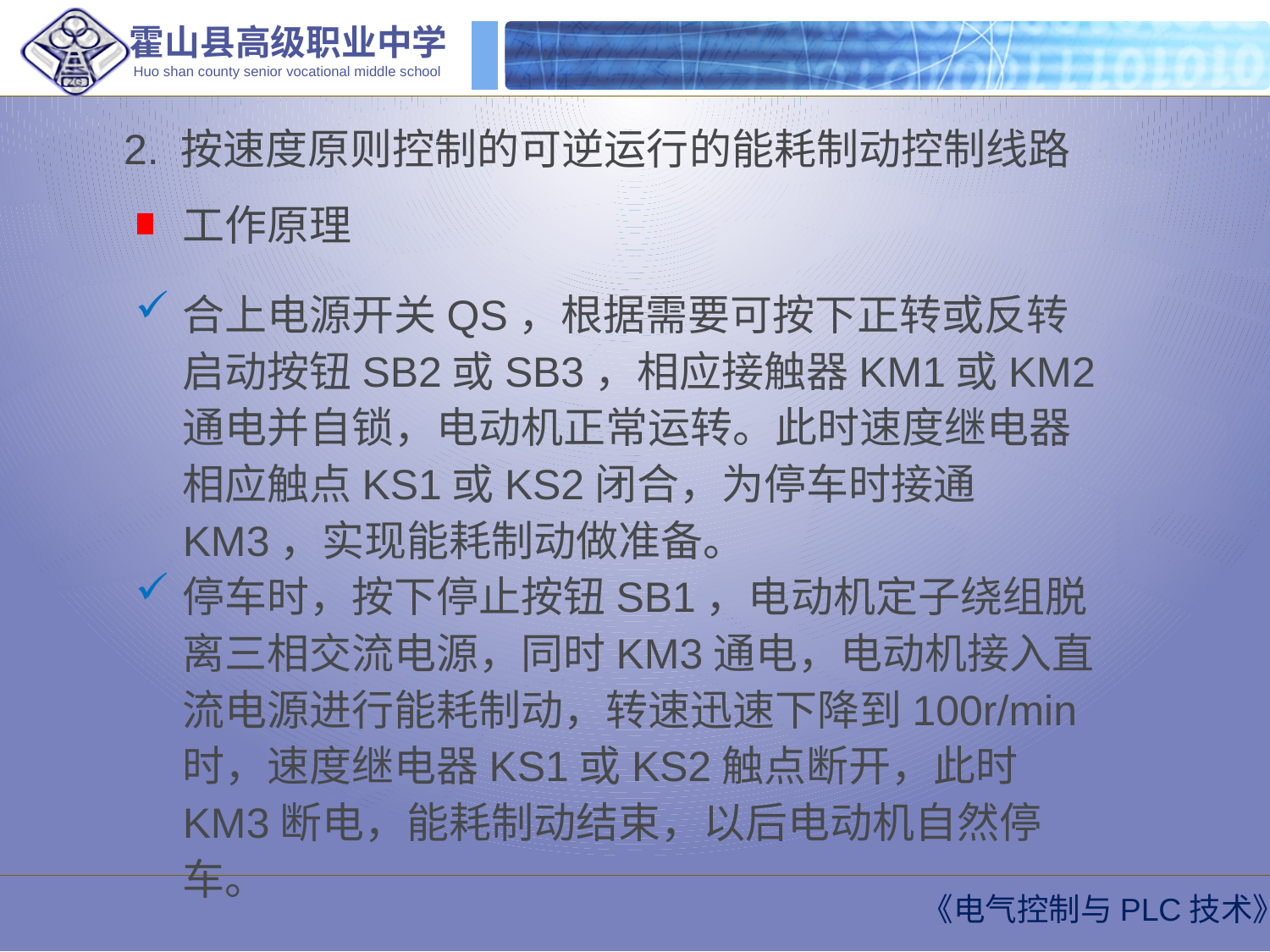

2. 按速度原则控制的可逆运行的能耗制动控制线路
工作原理

合上电源开关QS，根据需要可按下正转或反转启动按钮SB2或SB3，相应接触器KM1或KM2通电并自锁，电动机正常运转。此时速度继电器相应触点KS1或KS2闭合，为停车时接通KM3，实现能耗制动做准备。
停车时，按下停止按钮SB1，电动机定子绕组脱离三相交流电源，同时KM3通电，电动机接入直流电源进行能耗制动，转速迅速下降到100r/min时，速度继电器KS1或KS2触点断开，此时KM3断电，能耗制动结束，以后电动机自然停车。